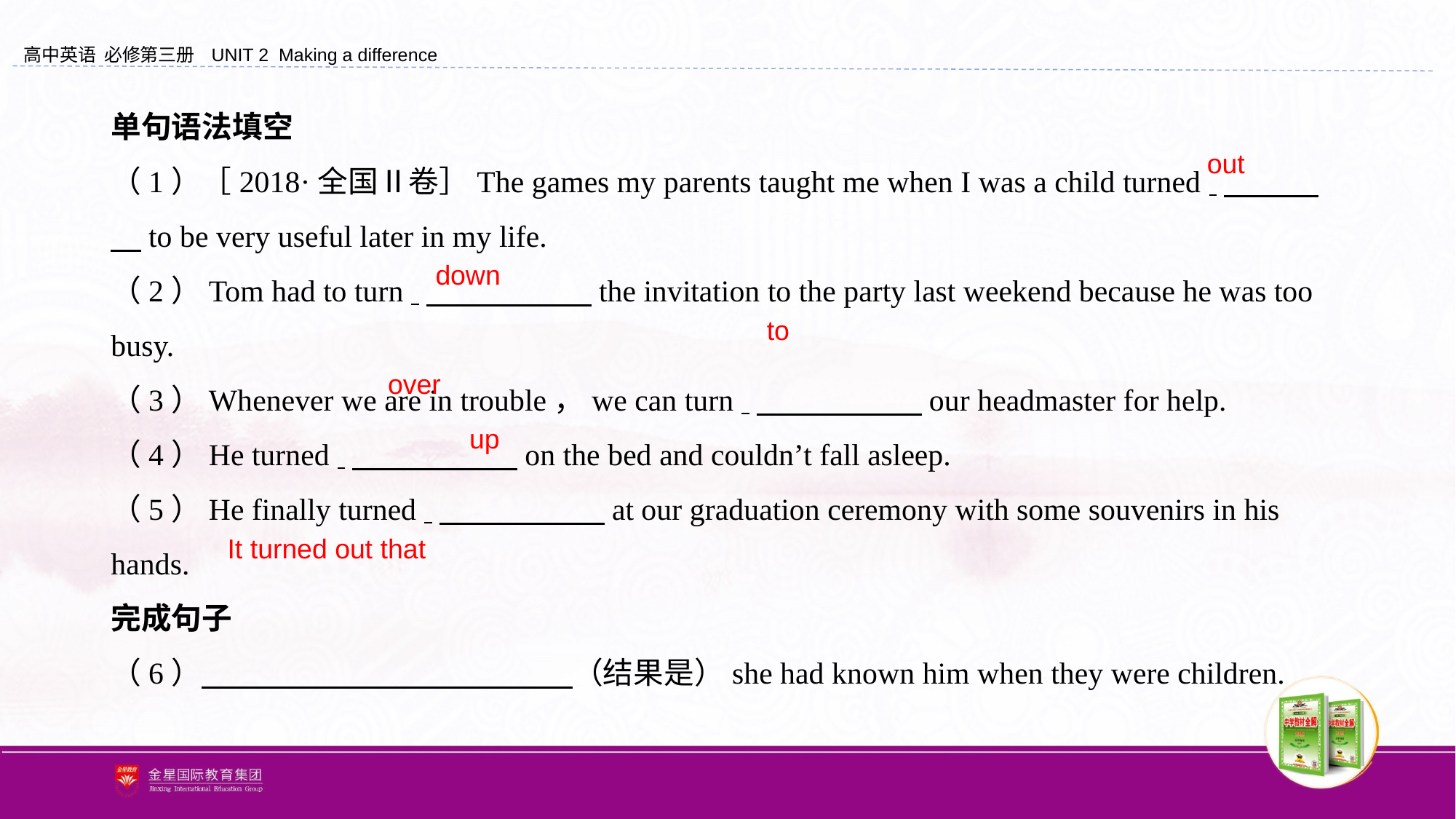

单句语法填空
（1）［2018·全国Ⅱ卷］The games my parents taught me when I was a child turned  　     　　to be very useful later in my life.
（2）Tom had to turn  　　　　 　 the invitation to the party last weekend because he was too busy.
（3）Whenever we are in trouble，we can turn  　　　　 　 our headmaster for help.
（4）He turned  　　　　 　 on the bed and couldn’t fall asleep.
（5）He finally turned  　　　　 　 at our graduation ceremony with some souvenirs in his hands.
完成句子
（6） 　　　　　　　　　　　　（结果是）she had known him when they were children.

out
down
to
over
up
It turned out that